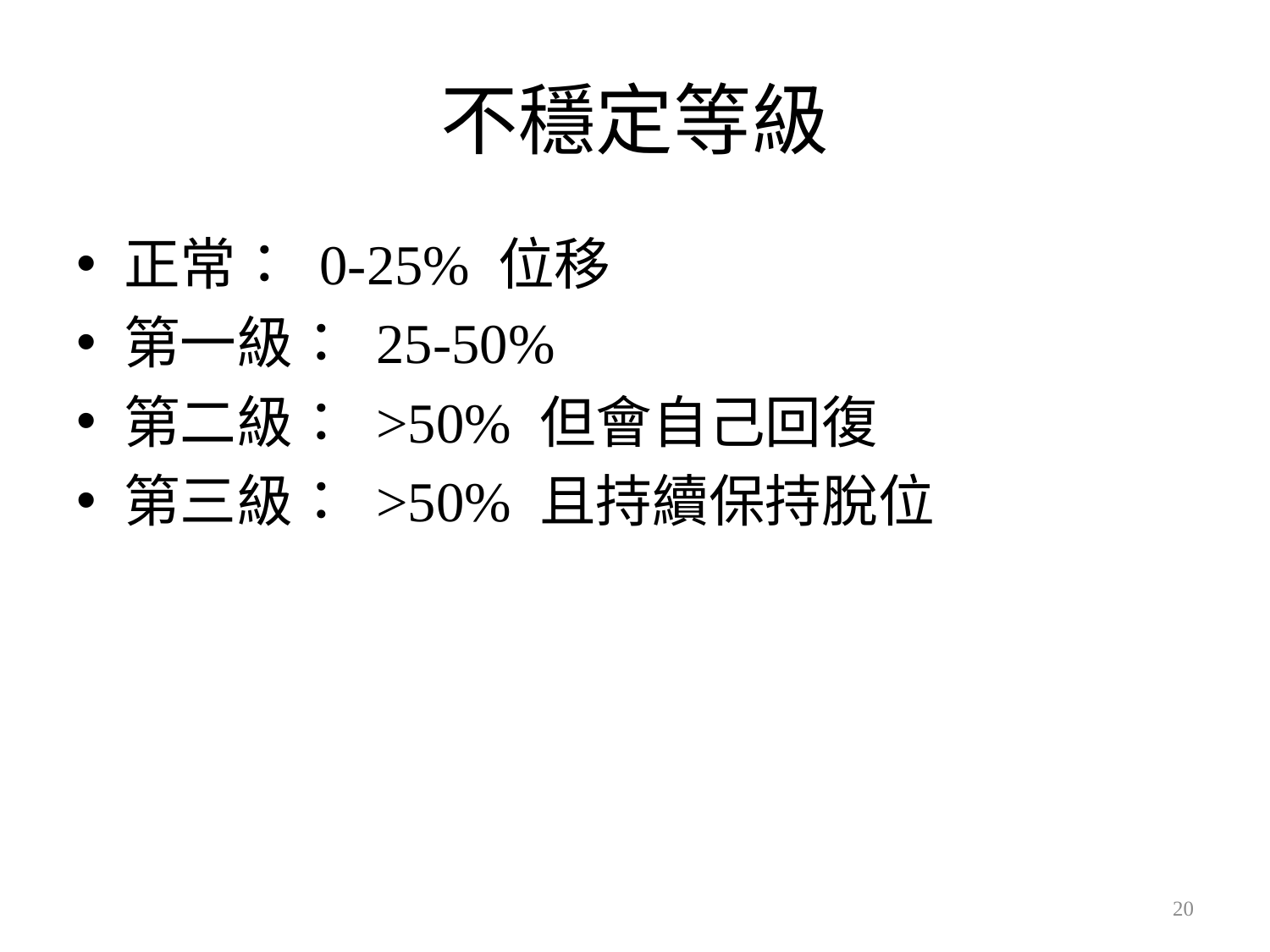

# 不穩定等級
正常： 0-25% 位移
第一級： 25-50%
第二級： >50% 但會自己回復
第三級： >50% 且持續保持脫位
20